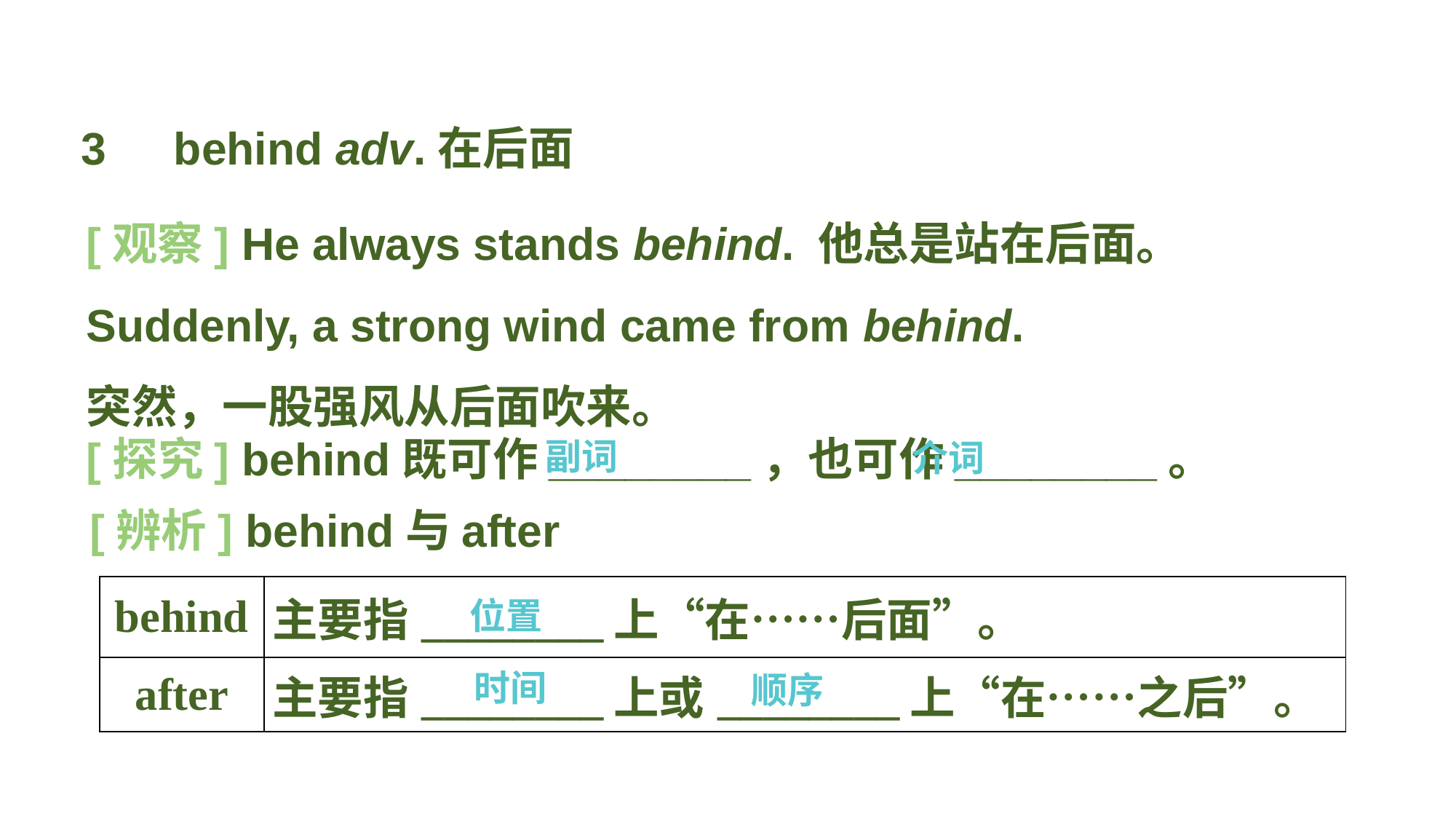

3　behind adv.在后面
[观察] He always stands behind. 他总是站在后面。
Suddenly, a strong wind came from behind.
突然，一股强风从后面吹来。
[探究] behind既可作________，也可作________。
副词
介词
[辨析] behind与after
| behind | 主要指\_\_\_\_\_\_\_\_上“在……后面”。 |
| --- | --- |
| after | 主要指\_\_\_\_\_\_\_\_上或\_\_\_\_\_\_\_\_上“在……之后”。 |
位置
 时间
  顺序